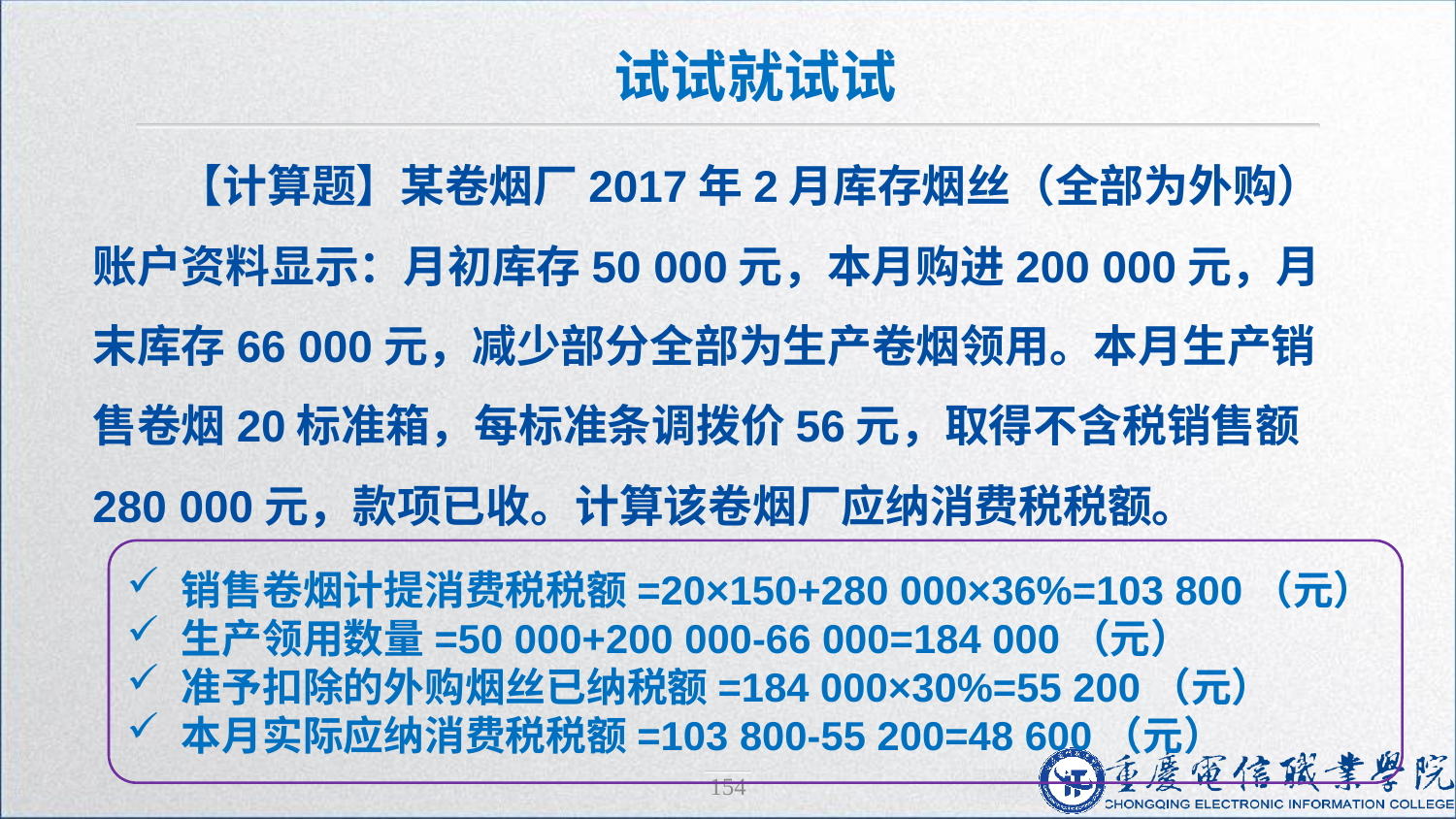

试试就试试
【计算题】某卷烟厂2017年2月库存烟丝（全部为外购）账户资料显示：月初库存50 000元，本月购进200 000元，月末库存66 000元，减少部分全部为生产卷烟领用。本月生产销售卷烟20标准箱，每标准条调拨价56元，取得不含税销售额280 000元，款项已收。计算该卷烟厂应纳消费税税额。

销售卷烟计提消费税税额=20×150+280 000×36%=103 800（元）
生产领用数量=50 000+200 000-66 000=184 000（元）
准予扣除的外购烟丝已纳税额=184 000×30%=55 200（元）
本月实际应纳消费税税额=103 800-55 200=48 600（元）
154